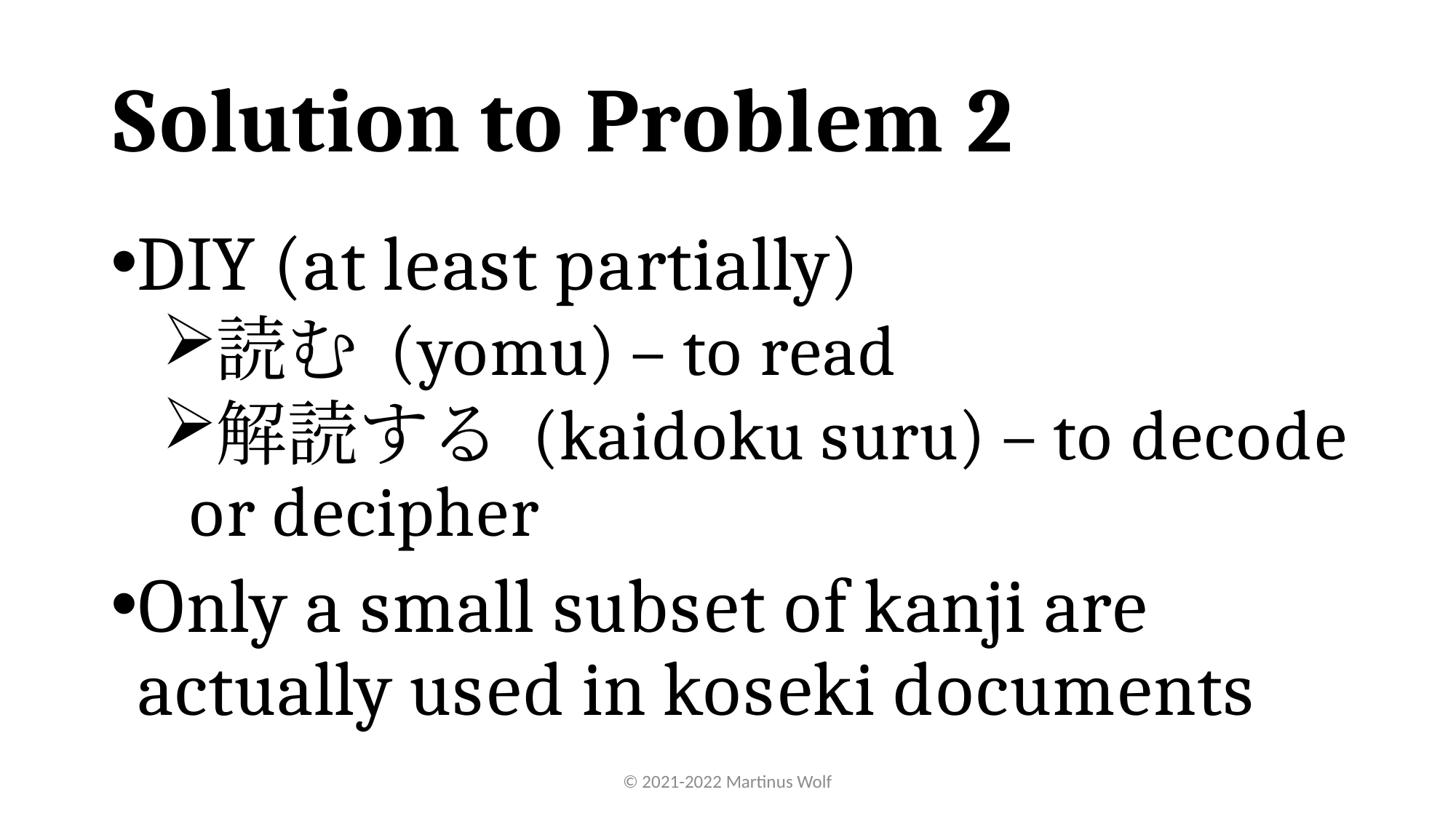

# Solution to Problem 2
DIY (at least partially)
読む (yomu) – to read
解読する (kaidoku suru) – to decode or decipher
Only a small subset of kanji are actually used in koseki documents

© 2021-2022 Martinus Wolf